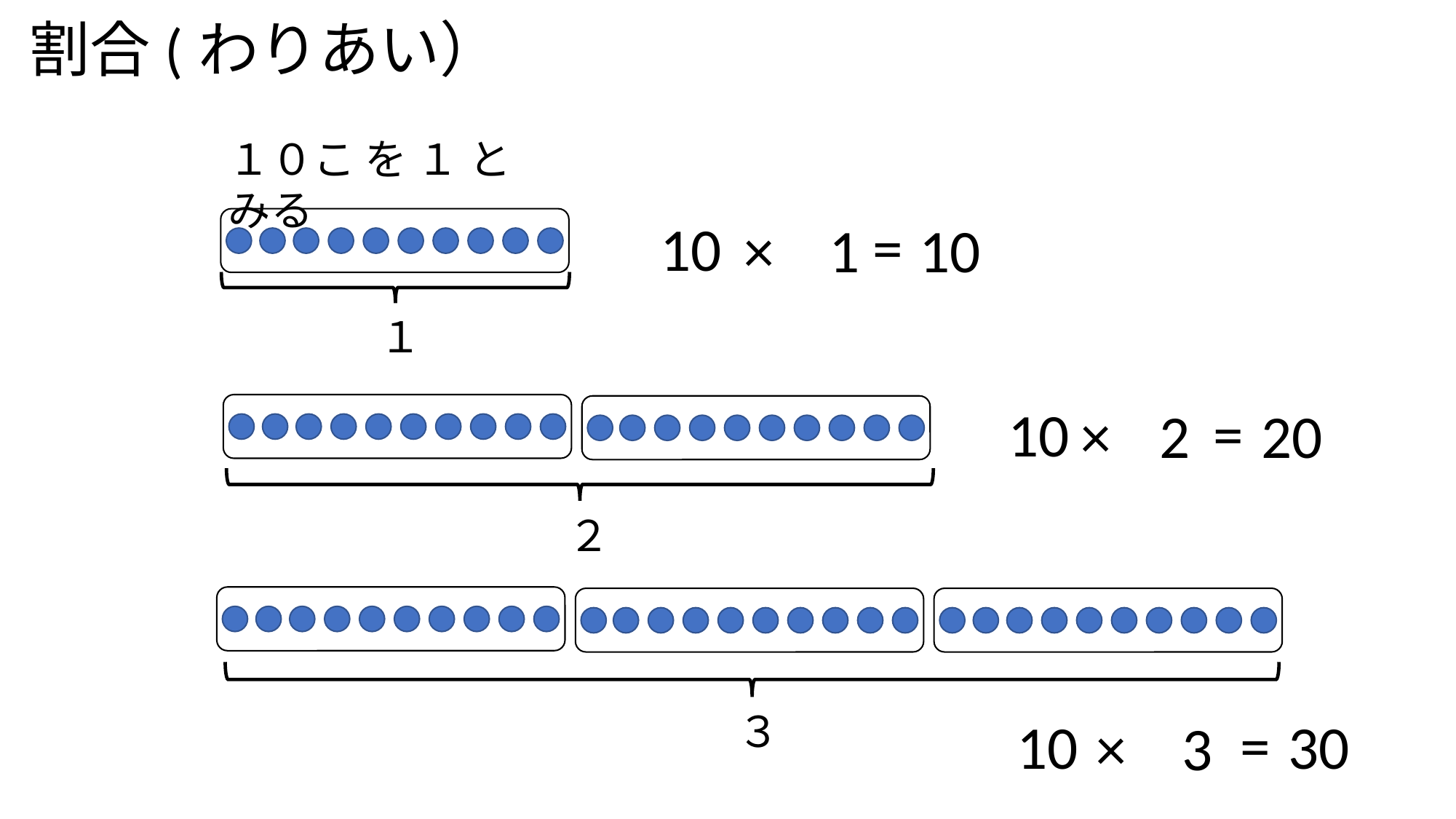

# 割合(わりあい）

１０こ を １ とみる

=
10
1
×
10

１
=
10
2
×
20

２

３
=
30
10
3
×